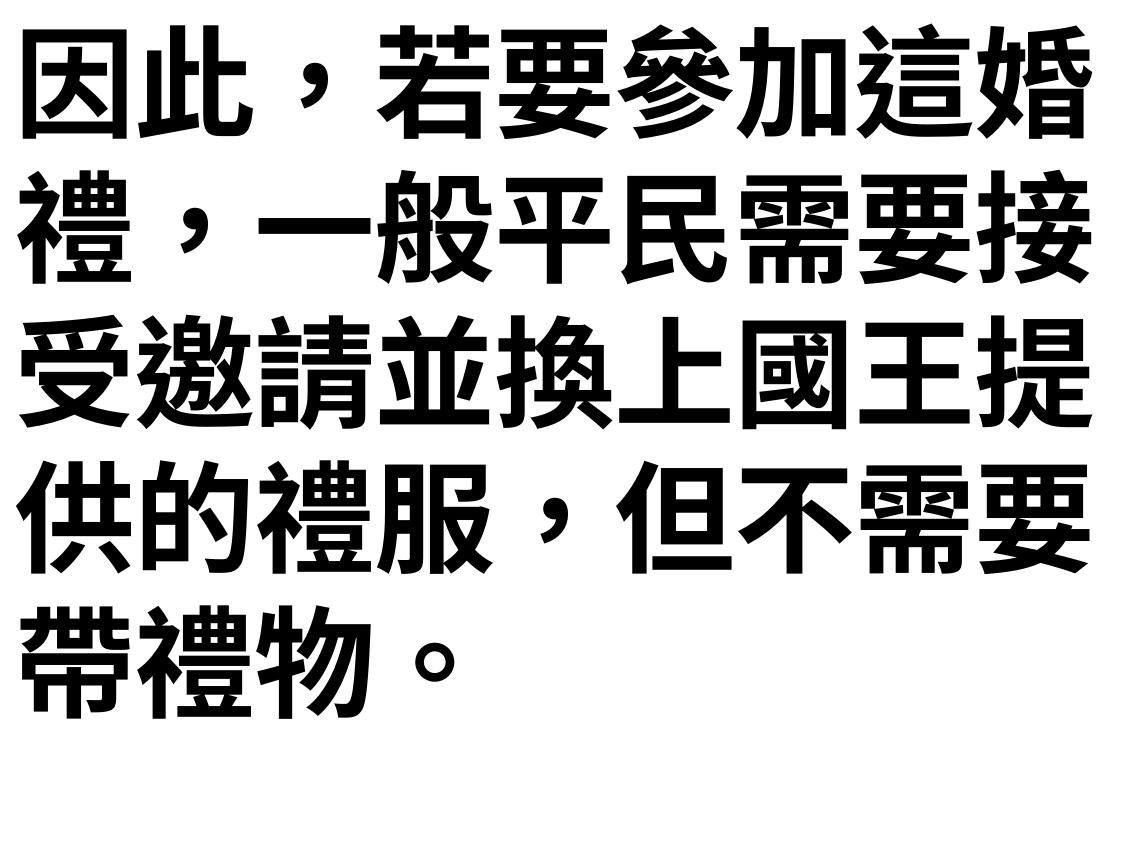

因此，若要參加這婚禮，一般平民需要接受邀請並換上國王提供的禮服，但不需要帶禮物。